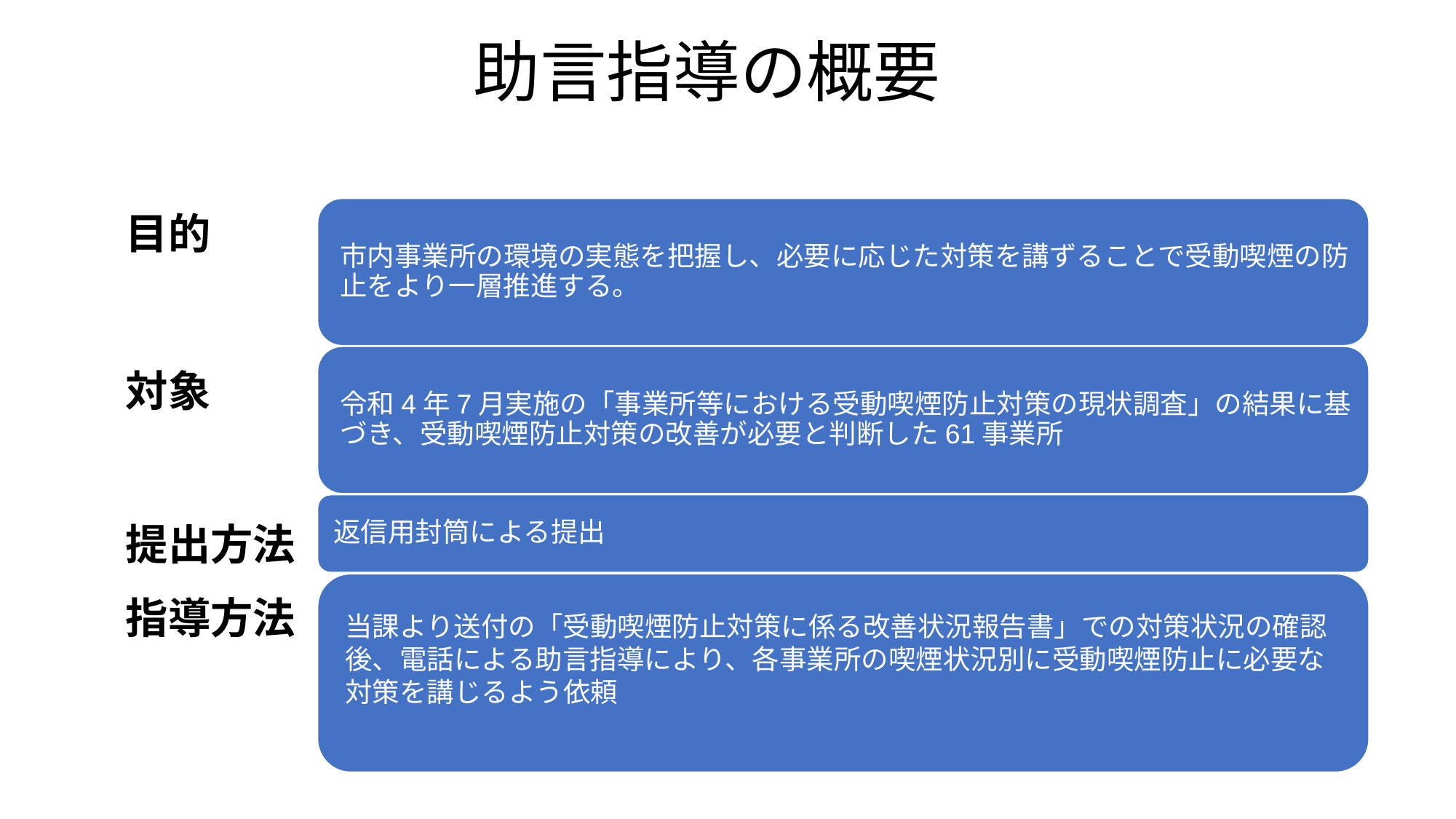

# 助言指導の概要
市内事業所の環境の実態を把握し、必要に応じた対策を講ずることで受動喫煙の防止をより一層推進する。
令和4年7月実施の「事業所等における受動喫煙防止対策の現状調査」の結果に基づき、受動喫煙防止対策の改善が必要と判断した61事業所
当課より送付の「受動喫煙防止対策に係る改善状況報告書」での対策状況の確認後、電話による助言指導により、各事業所の喫煙状況別に受動喫煙防止に必要な対策を講じるよう依頼

返信用封筒による提出
目的

対象

提出方法
指導方法